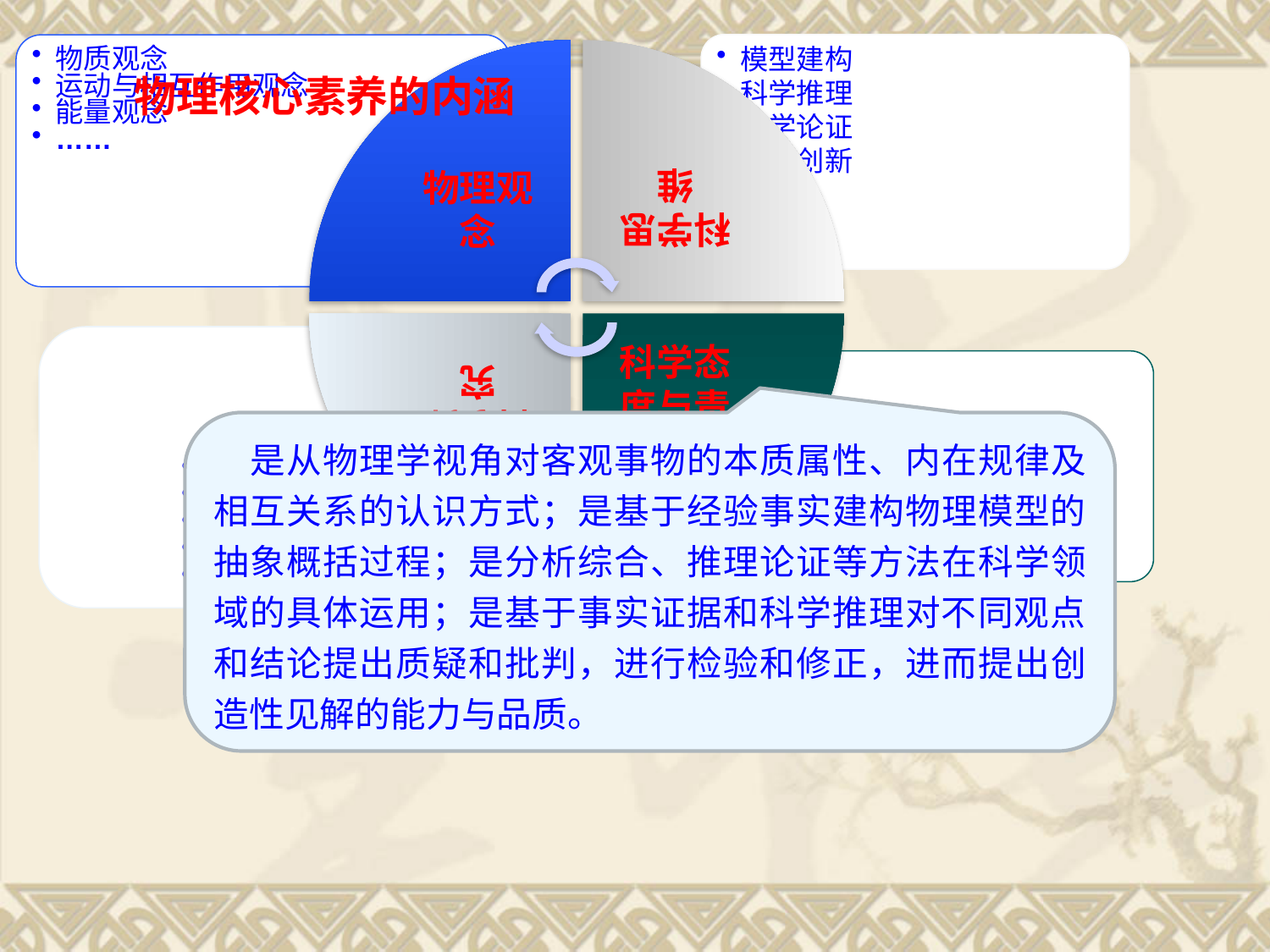

物理核心素养的内涵
物质观念
运动与相互作用观念
能量观念
……
模型建构
科学推理
科学论证
质疑创新
……
科学本质
科学态度
社会责任
……
问题
证据
解释
交流
……
物理观念
科学思维
科学态度与责任
科学探究
   是从物理学视角对客观事物的本质属性、内在规律及相互关系的认识方式；是基于经验事实建构物理模型的抽象概括过程；是分析综合、推理论证等方法在科学领域的具体运用；是基于事实证据和科学推理对不同观点和结论提出质疑和批判，进行检验和修正，进而提出创造性见解的能力与品质。